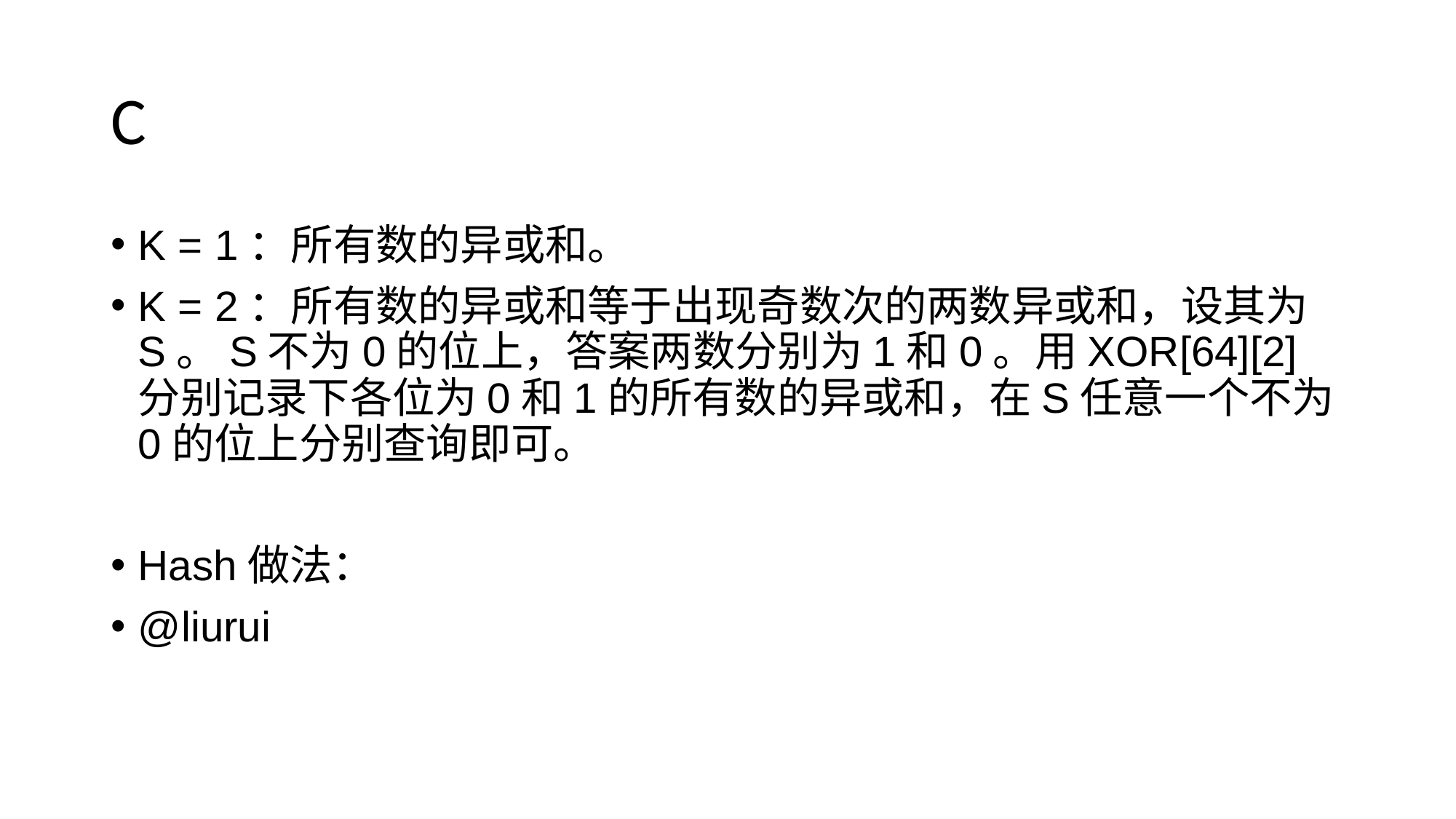

# C
K = 1：所有数的异或和。
K = 2：所有数的异或和等于出现奇数次的两数异或和，设其为S。S不为0的位上，答案两数分别为1和0。用XOR[64][2]分别记录下各位为0和1的所有数的异或和，在S任意一个不为0的位上分别查询即可。

Hash做法：
@liurui